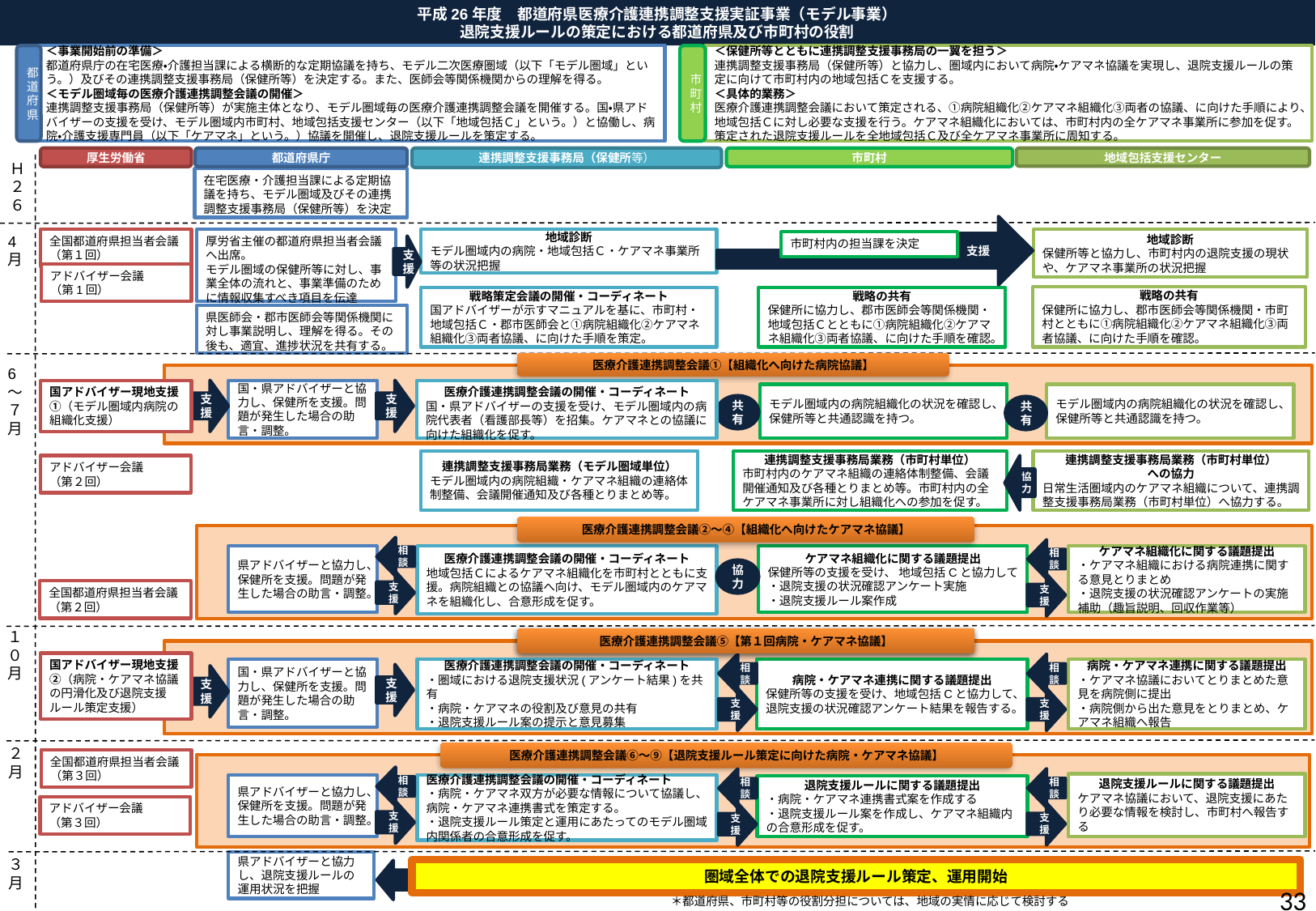

平成26年度　都道府県医療介護連携調整支援実証事業（モデル事業）
退院支援ルールの策定における都道府県及び市町村の役割
都道府県
＜事業開始前の準備＞
都道府県庁の在宅医療・介護担当課による横断的な定期協議を持ち、モデル二次医療圏域（以下「モデル圏域」という。）及びその連携調整支援事務局（保健所等）を決定する。また、医師会等関係機関からの理解を得る。
＜モデル圏域毎の医療介護連携調整会議の開催＞
連携調整支援事務局（保健所等）が実施主体となり、モデル圏域毎の医療介護連携調整会議を開催する。国・県アドバイザーの支援を受け、モデル圏域内市町村、地域包括支援センター（以下「地域包括Ｃ」という。）と協働し、病院・介護支援専門員（以下「ケアマネ」という。）協議を開催し、退院支援ルールを策定する。
市町村
＜保健所等とともに連携調整支援事務局の一翼を担う＞
連携調整支援事務局（保健所等）と協力し、圏域内において病院・ケアマネ協議を実現し、退院支援ルールの策定に向けて市町村内の地域包括Ｃを支援する。
＜具体的業務＞
医療介護連携調整会議において策定される、①病院組織化②ケアマネ組織化③両者の協議、に向けた手順により、地域包括Ｃに対し必要な支援を行う。ケアマネ組織化においては、市町村内の全ケアマネ事業所に参加を促す。策定された退院支援ルールを全地域包括Ｃ及び全ケアマネ事業所に周知する。
都道府県庁
厚生労働省
連携調整支援事務局（保健所等）
市町村
地域包括支援センター
Ｈ２６
在宅医療・介護担当課による定期協議を持ち、モデル圏域及びその連携調整支援事務局（保健所等）を決定
支援

4月
全国都道府県担当者会議（第１回）
地域診断
モデル圏域内の病院・地域包括Ｃ・ケアマネ事業所等の状況把握
地域診断
保健所等と協力し、市町村内の退院支援の現状や、ケアマネ事業所の状況把握
厚労省主催の都道府県担当者会議へ出席。
モデル圏域の保健所等に対し、事業全体の流れと、事業準備のために情報収集すべき項目を伝達
市町村内の担当課を決定
支援
アドバイザー会議
（第1回）
戦略の共有
保健所に協力し、郡市医師会等関係機関・市町村とともに①病院組織化②ケアマネ組織化③両者協議、に向けた手順を確認。
戦略策定会議の開催・コーディネート
国アドバイザーが示すマニュアルを基に、市町村・地域包括Ｃ・郡市医師会と①病院組織化②ケアマネ組織化③両者協議、に向けた手順を策定。
戦略の共有
保健所に協力し、郡市医師会等関係機関・地域包括Ｃとともに①病院組織化②ケアマネ組織化③両者協議、に向けた手順を確認。
県医師会・郡市医師会等関係機関に対し事業説明し、理解を得る。その後も、適宜、進捗状況を共有する。
医療介護連携調整会議①【組織化へ向けた病院協議】

6～７月
国アドバイザー現地支援①（モデル圏域内病院の組織化支援）
支援
国・県アドバイザーと協力し、保健所を支援。問題が発生した場合の助言・調整。
支援
医療介護連携調整会議の開催・コーディネート
国・県アドバイザーの支援を受け、モデル圏域内の病院代表者（看護部長等）を招集。ケアマネとの協議に向けた組織化を促す。
モデル圏域内の病院組織化の状況を確認し、保健所等と共通認識を持つ。
モデル圏域内の病院組織化の状況を確認し、保健所等と共通認識を持つ。
共有
共有
連携調整支援事務局業務（モデル圏域単位）
モデル圏域内の病院組織・ケアマネ組織の連絡体制整備、会議開催通知及び各種とりまとめ等。
連携調整支援事務局業務（市町村単位）
への協力
日常生活圏域内のケアマネ組織について、連携調整支援事務局業務（市町村単位）へ協力する。
連携調整支援事務局業務（市町村単位）
市町村内のケアマネ組織の連絡体制整備、会議開催通知及び各種とりまとめ等。市町村内の全ケアマネ事業所に対し組織化への参加を促す。
アドバイザー会議
（第２回）
協力
医療介護連携調整会議②～④【組織化へ向けたケアマネ協議】

相談
支援
相談
支援
県アドバイザーと協力し、保健所を支援。問題が発生した場合の助言・調整。
医療介護連携調整会議の開催・コーディネート
地域包括Ｃによるケアマネ組織化を市町村とともに支援。病院組織との協議へ向け、モデル圏域内のケアマネを組織化し、合意形成を促す。
ケアマネ組織化に関する議題提出
保健所等の支援を受け、 地域包括Cと協力して
・退院支援の状況確認アンケート実施
・退院支援ルール案作成
ケアマネ組織化に関する議題提出
・ケアマネ組織における病院連携に関する意見とりまとめ
・退院支援の状況確認アンケートの実施補助（趣旨説明、回収作業等）
協力
全国都道府県担当者会議（第２回）
１０月
医療介護連携調整会議⑤【第１回病院・ケアマネ協議】
医療介護連携調整会議⑤【第１回病院・ケアマネ協議】

国アドバイザー現地支援②（病院・ケアマネ協議の円滑化及び退院支援ルール策定支援）
相談
支援
相談
支援
病院・ケアマネ連携に関する議題提出
・ケアマネ協議においてとりまとめた意見を病院側に提出
・病院側から出た意見をとりまとめ、ケアマネ組織へ報告
国・県アドバイザーと協力し、保健所を支援。問題が発生した場合の助言・調整。
病院・ケアマネ連携に関する議題提出
保健所等の支援を受け、地域包括Cと協力して、退院支援の状況確認アンケート結果を報告する。
医療介護連携調整会議の開催・コーディネート
・圏域における退院支援状況(アンケート結果)を共有
・病院・ケアマネの役割及び意見の共有
・退院支援ルール案の提示と意見募集
支援
支援
２月
医療介護連携調整会議⑥～⑨【退院支援ルール策定に向けた病院・ケアマネ協議】
全国都道府県担当者会議（第３回）

相談
支援
相談
支援
相談
支援
退院支援ルールに関する議題提出
ケアマネ協議において、退院支援にあたり必要な情報を検討し、市町村へ報告する
県アドバイザーと協力し、保健所を支援。問題が発生した場合の助言・調整。
医療介護連携調整会議の開催・コーディネート
・病院・ケアマネ双方が必要な情報について協議し、病院・ケアマネ連携書式を策定する。
・退院支援ルール策定と運用にあたってのモデル圏域内関係者の合意形成を促す。
退院支援ルールに関する議題提出
・病院・ケアマネ連携書式案を作成する
・退院支援ルール案を作成し、ケアマネ組織内の合意形成を促す。
アドバイザー会議
（第３回）
３月
県アドバイザーと協力し、退院支援ルールの運用状況を把握
圏域全体での退院支援ルール策定、運用開始

33
＊都道府県、市町村等の役割分担については、地域の実情に応じて検討する